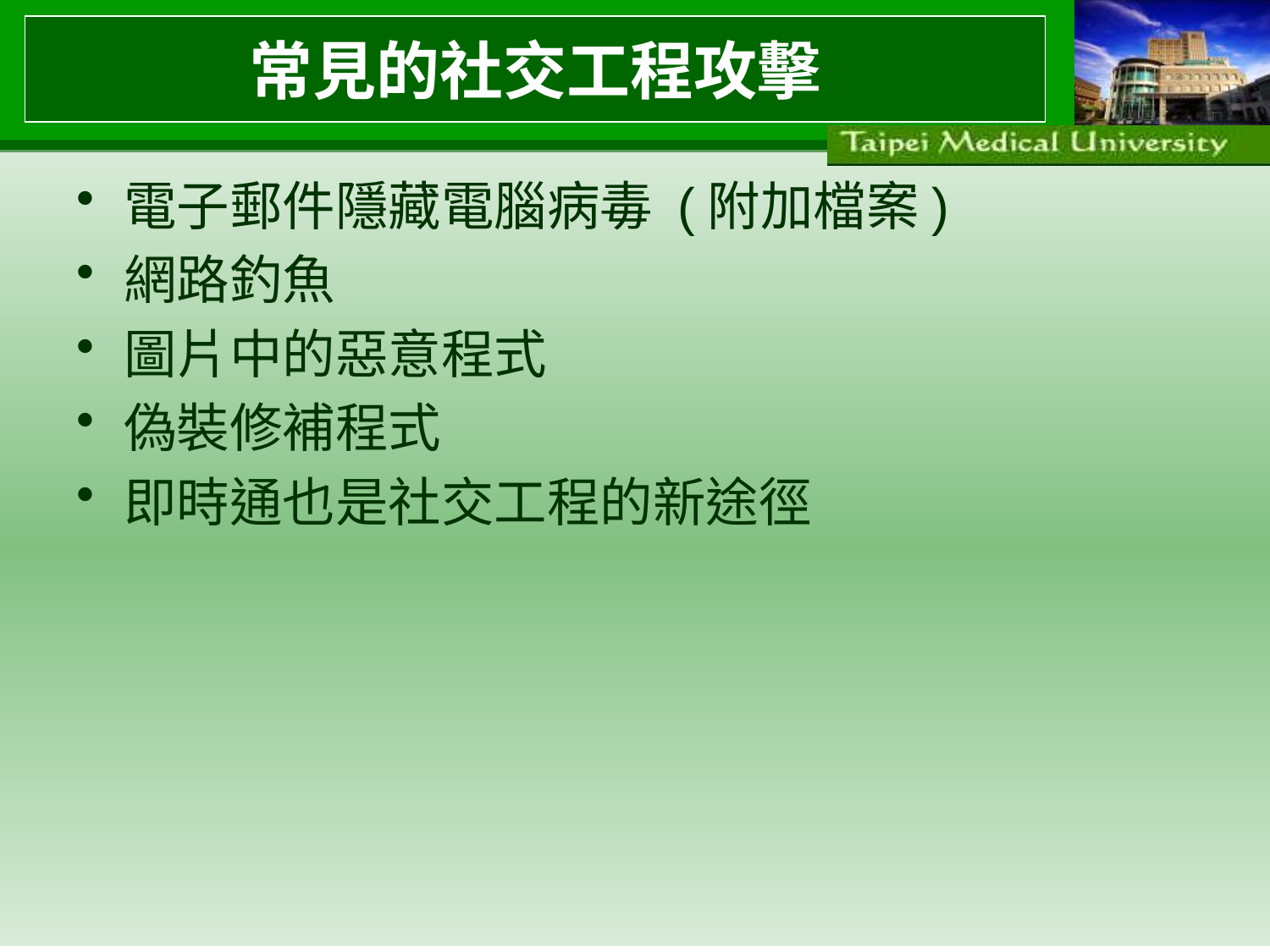

# 常見的社交工程攻擊
電子郵件隱藏電腦病毒 (附加檔案)
網路釣魚
圖片中的惡意程式
偽裝修補程式
即時通也是社交工程的新途徑